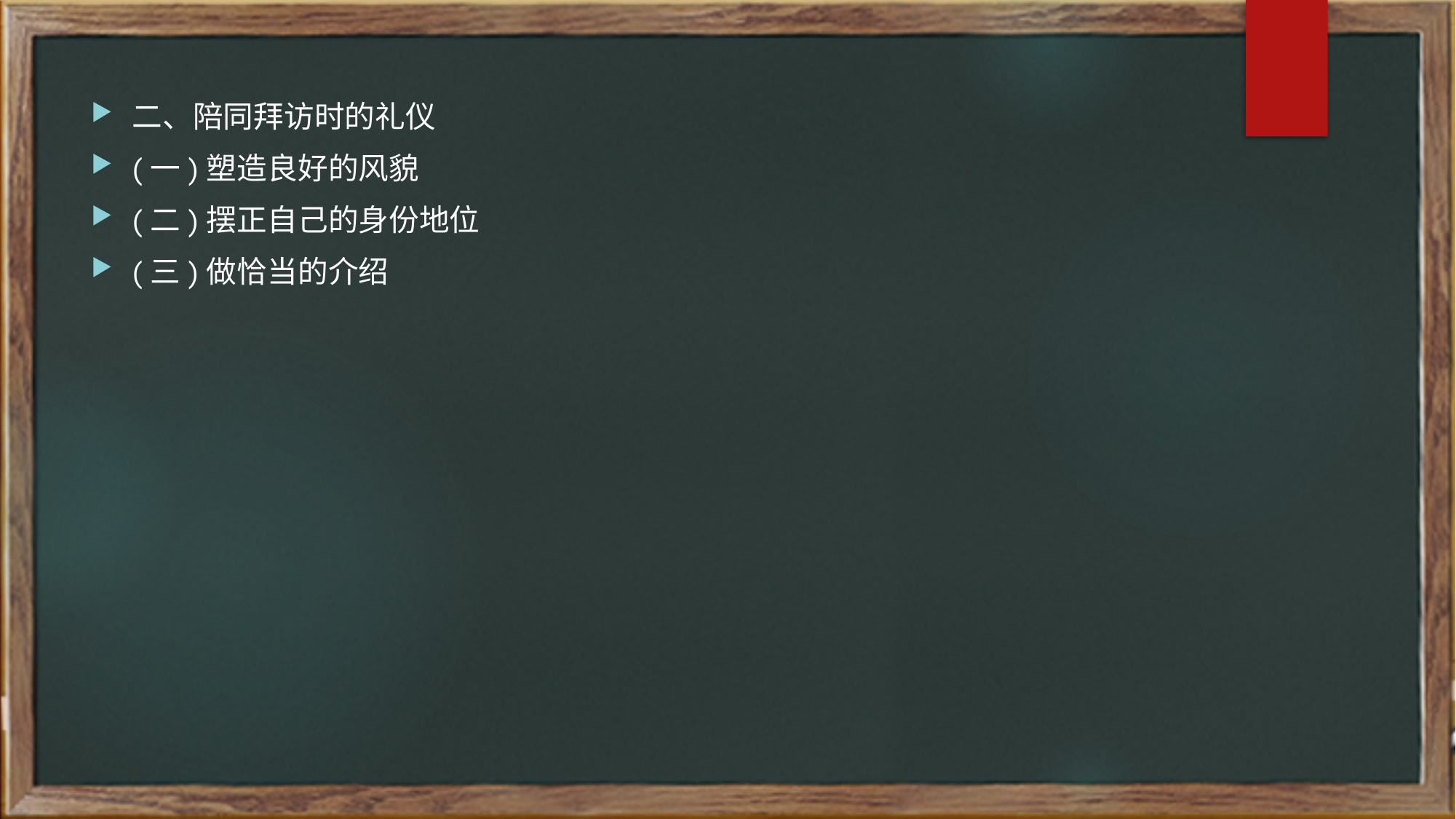

二、陪同拜访时的礼仪
(一)塑造良好的风貌
(二)摆正自己的身份地位
(三)做恰当的介绍